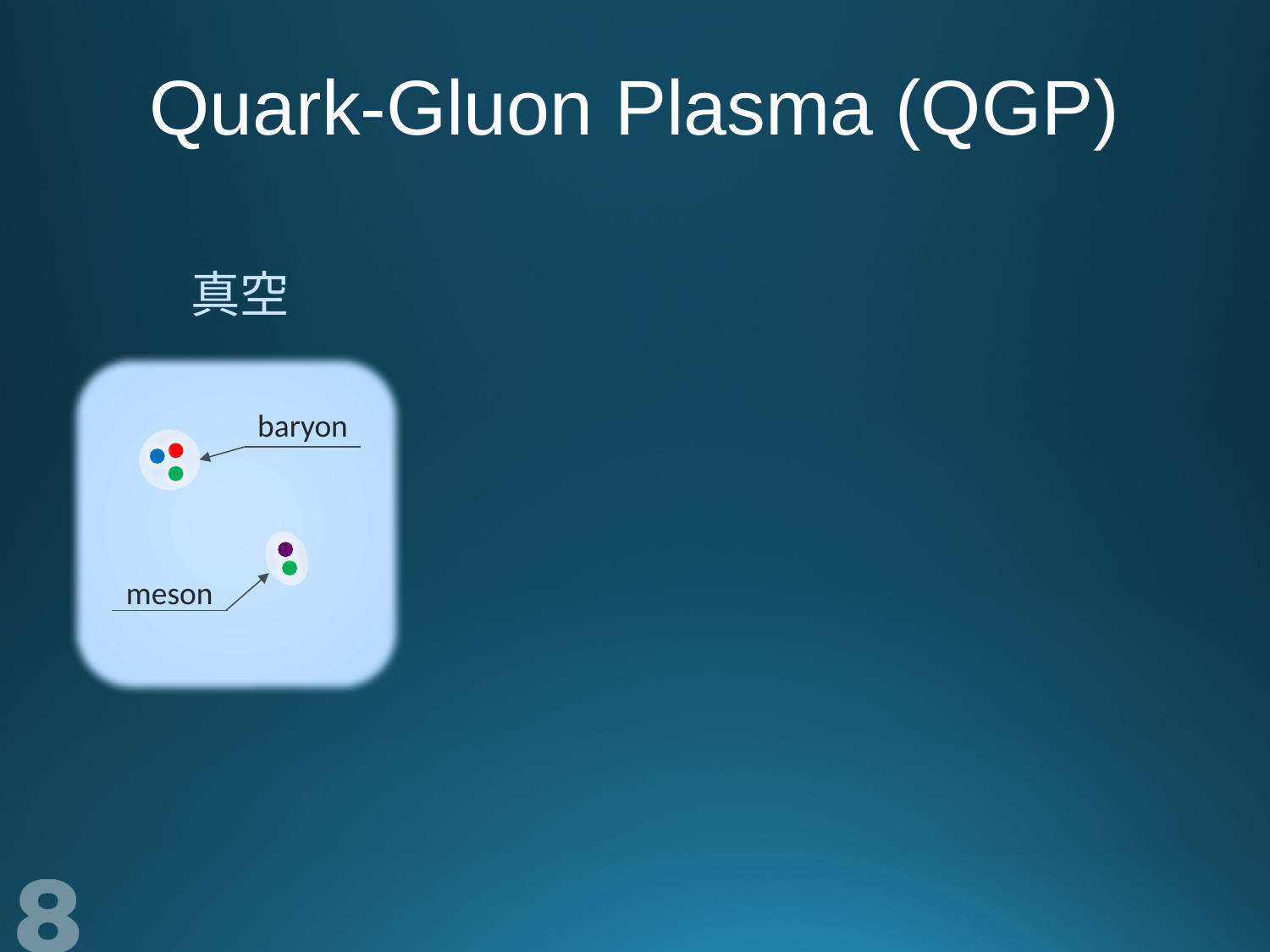

# Quark-Gluon Plasma (QGP)
真空

baryon

meson
8